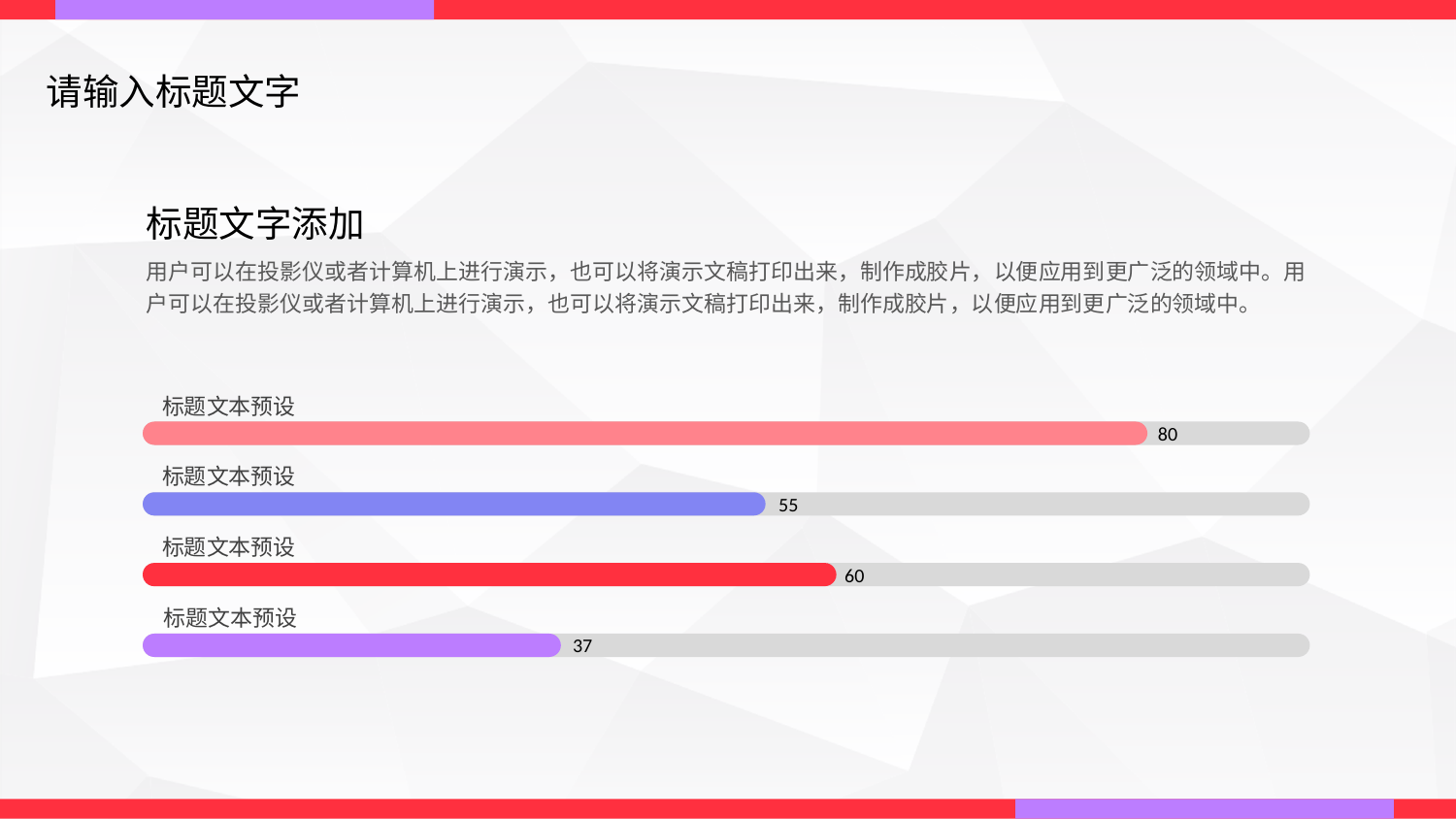

请输入标题文字
标题文字添加
用户可以在投影仪或者计算机上进行演示，也可以将演示文稿打印出来，制作成胶片，以便应用到更广泛的领域中。用户可以在投影仪或者计算机上进行演示，也可以将演示文稿打印出来，制作成胶片，以便应用到更广泛的领域中。
标题文本预设

80
标题文本预设

55
标题文本预设

60
标题文本预设
37